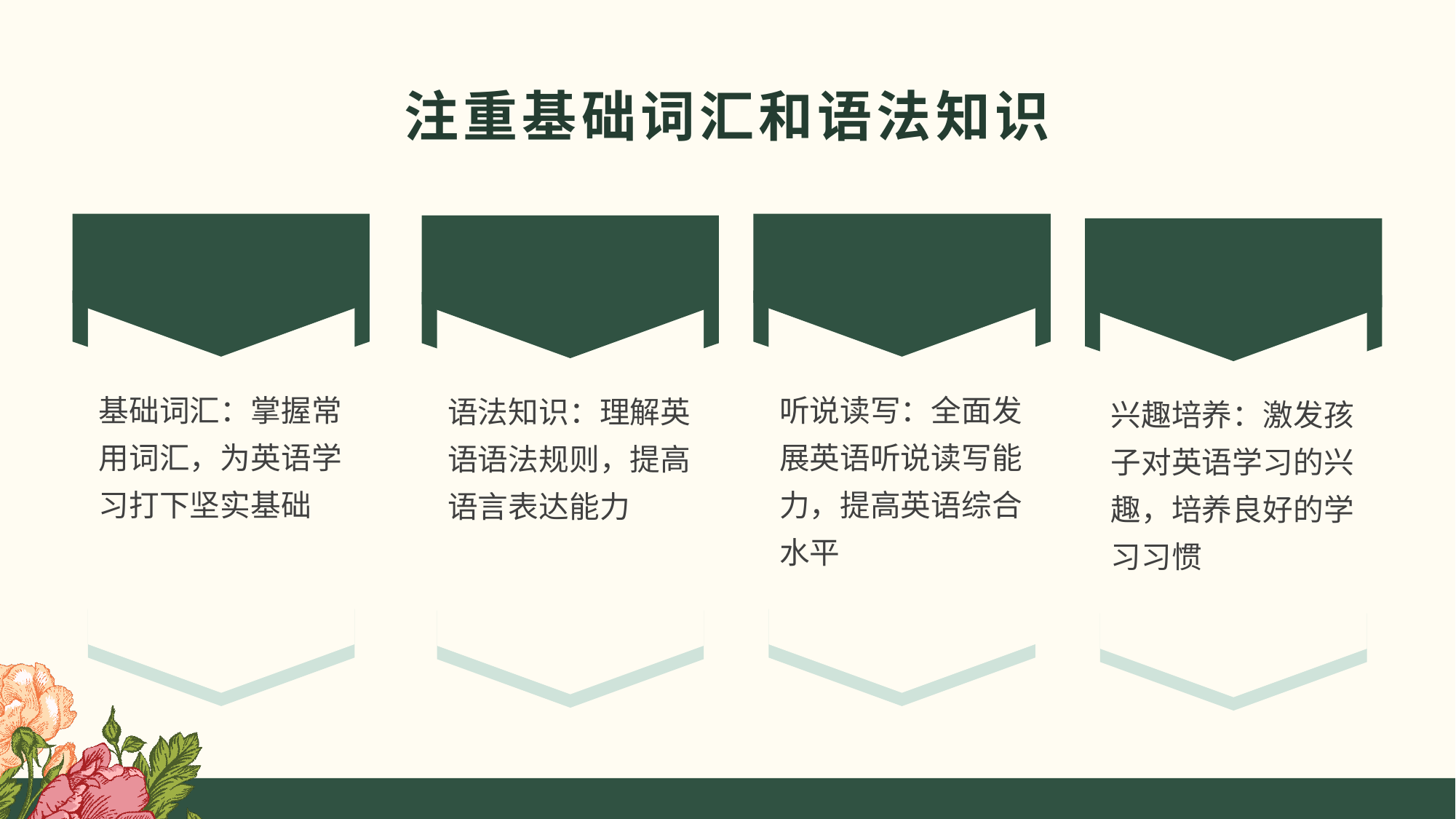

注重基础词汇和语法知识

基础词汇：掌握常用词汇，为英语学习打下坚实基础
听说读写：全面发展英语听说读写能力，提高英语综合水平
语法知识：理解英语语法规则，提高语言表达能力
兴趣培养：激发孩子对英语学习的兴趣，培养良好的学习习惯